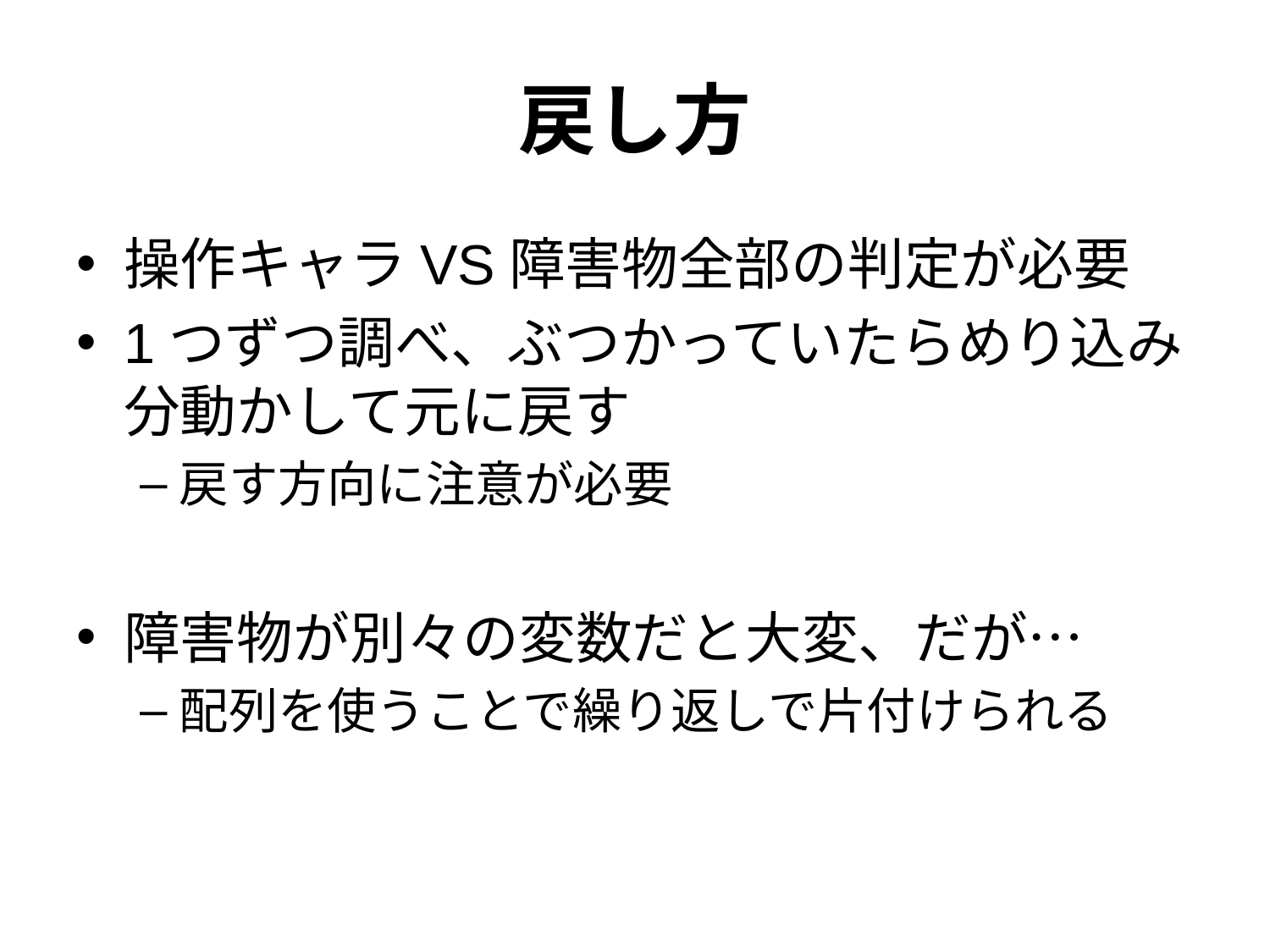

# 戻し方
操作キャラVS障害物全部の判定が必要
1つずつ調べ、ぶつかっていたらめり込み分動かして元に戻す
戻す方向に注意が必要

障害物が別々の変数だと大変、だが…
配列を使うことで繰り返しで片付けられる